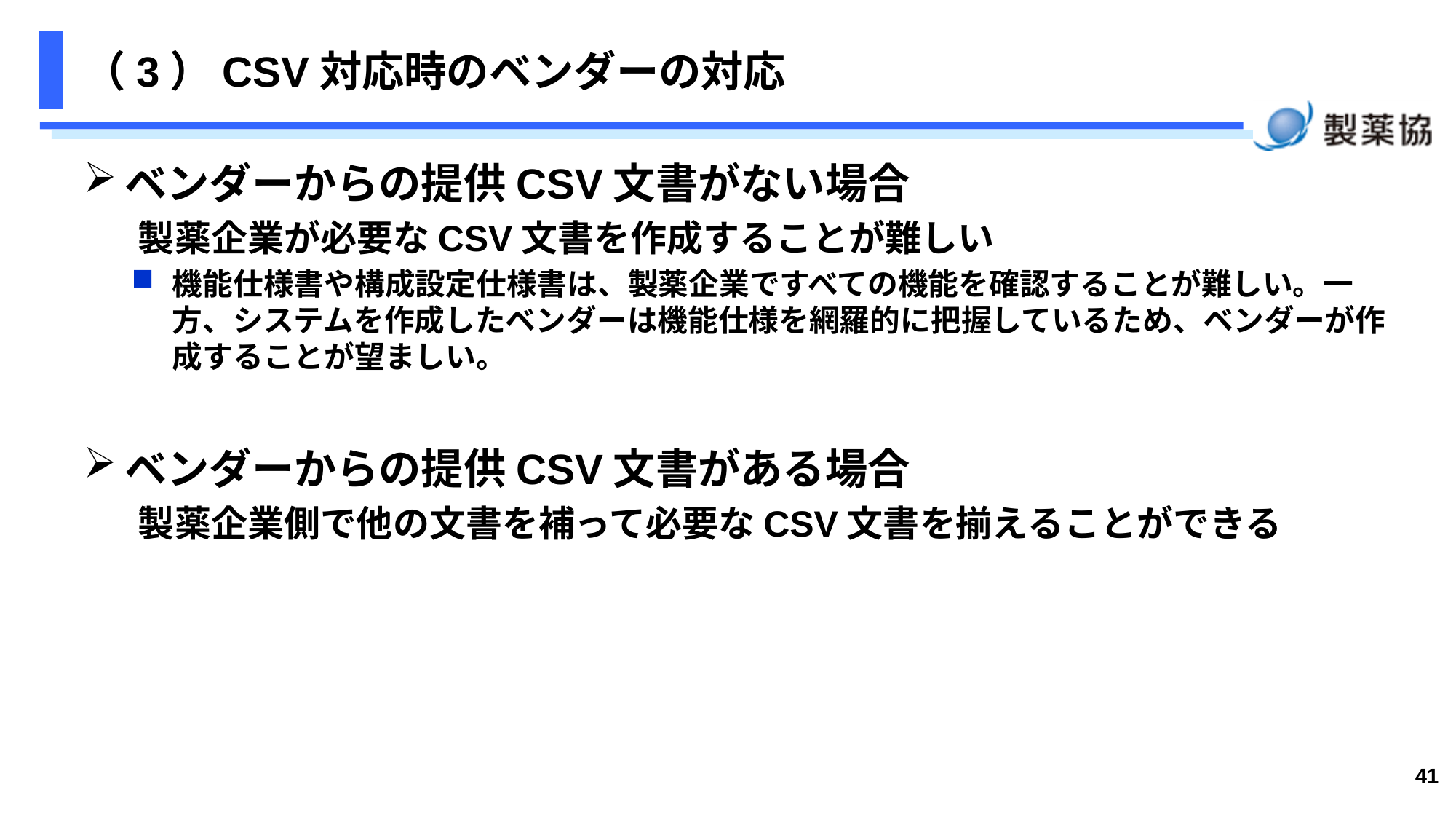

# （3）CSV対応時のベンダーの対応
ベンダーからの提供CSV文書がない場合
製薬企業が必要なCSV文書を作成することが難しい
機能仕様書や構成設定仕様書は、製薬企業ですべての機能を確認することが難しい。一方、システムを作成したベンダーは機能仕様を網羅的に把握しているため、ベンダーが作成することが望ましい。

ベンダーからの提供CSV文書がある場合
製薬企業側で他の文書を補って必要なCSV文書を揃えることができる

41